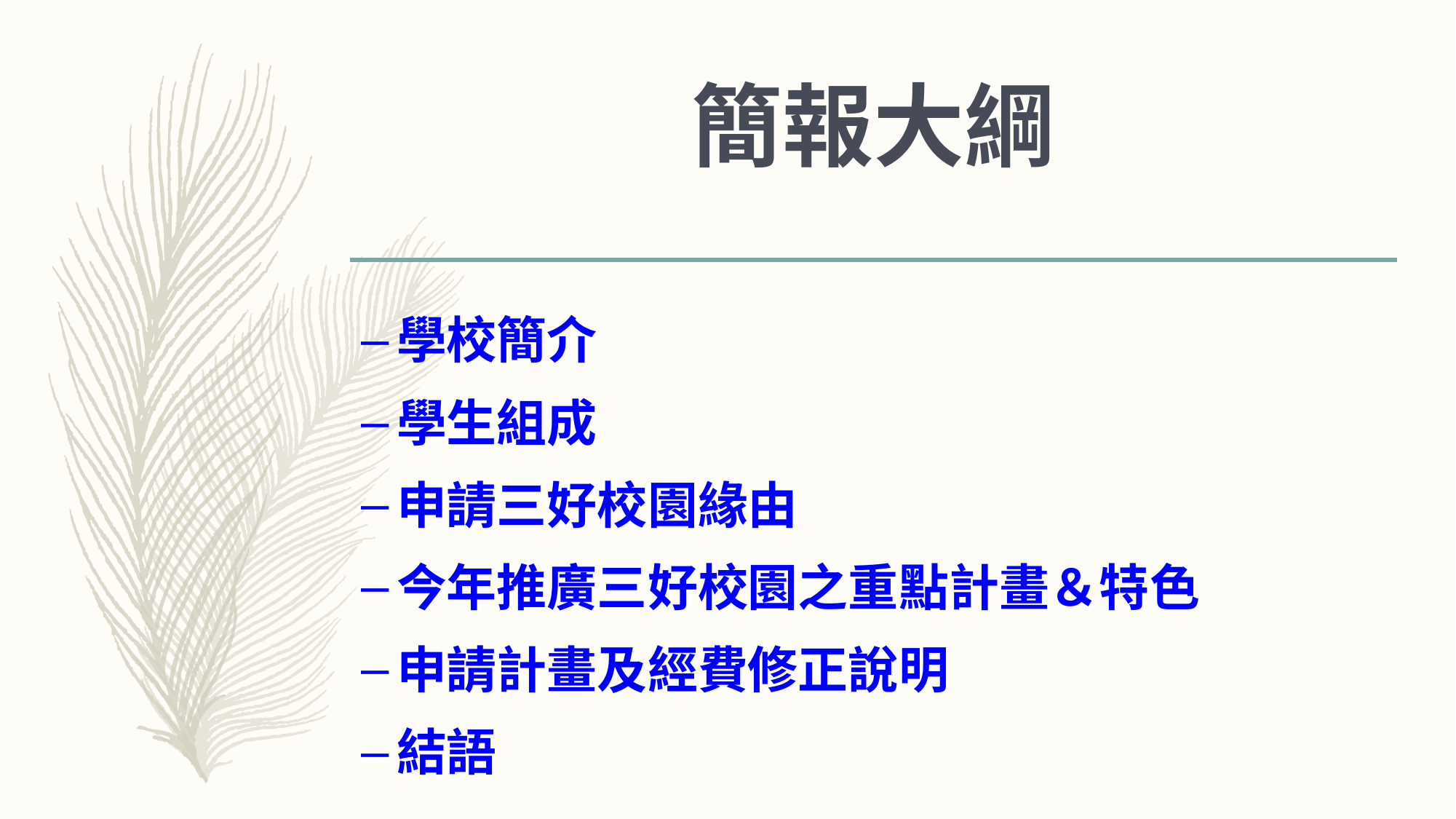

# 簡報大綱
學校簡介
學生組成
申請三好校園緣由
今年推廣三好校園之重點計畫＆特色
申請計畫及經費修正說明
結語